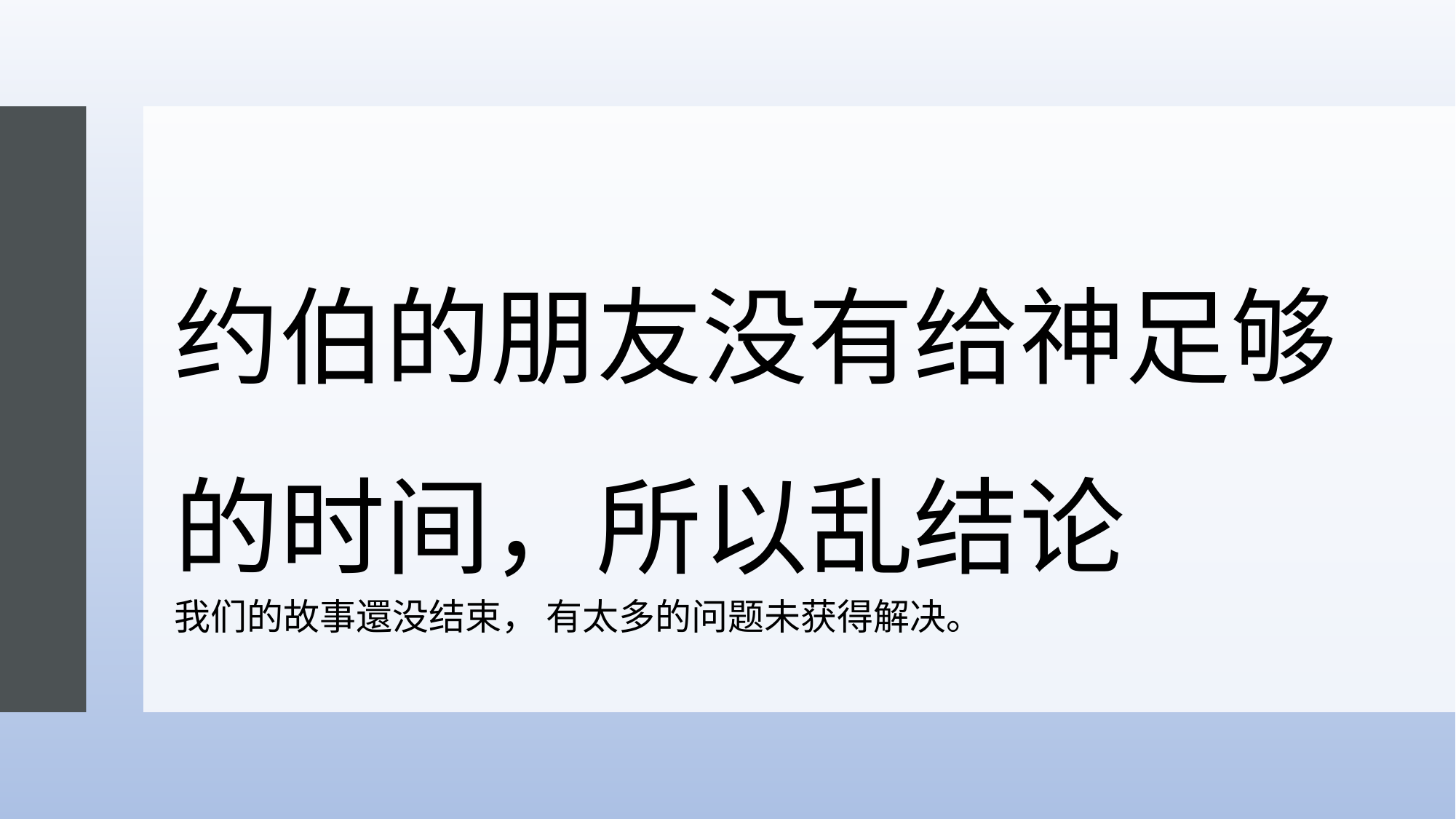

# 约伯的朋友没有给神足够的时间，所以乱结论
我们的故事還没结束， 有太多的问题未获得解决。